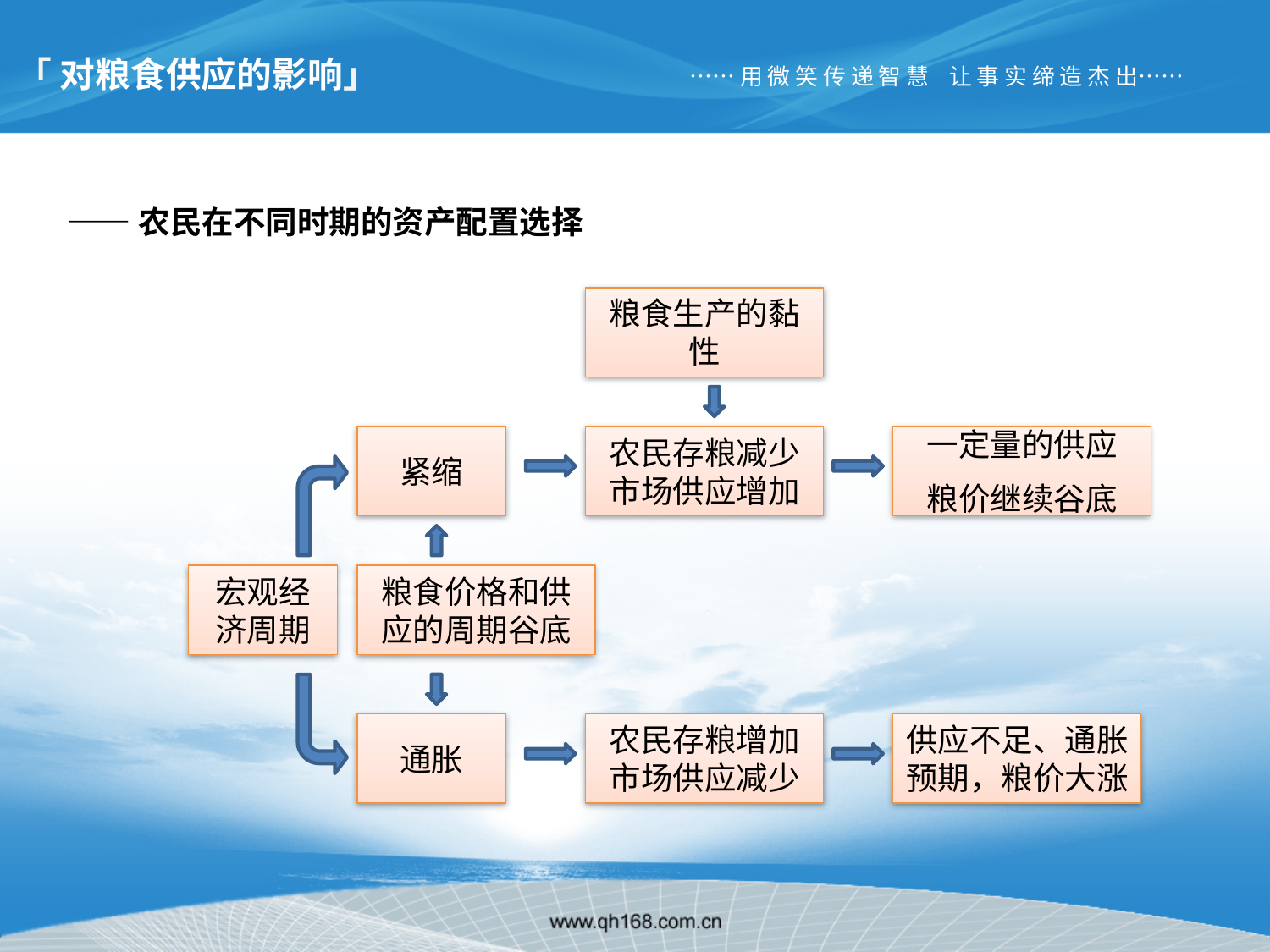

「 对粮食供应的影响」
……用 微 笑 传 递 智 慧    让 事 实 缔 造 杰 出……
——农民在不同时期的资产配置选择

外盘量化宽松
粮食生产的黏性

紧缩
农民存粮减少市场供应增加
一定量的供应
粮价继续谷底

宏观经济周期
粮食价格和供应的周期谷底

通胀
农民存粮增加市场供应减少
供应不足、通胀预期，粮价大涨